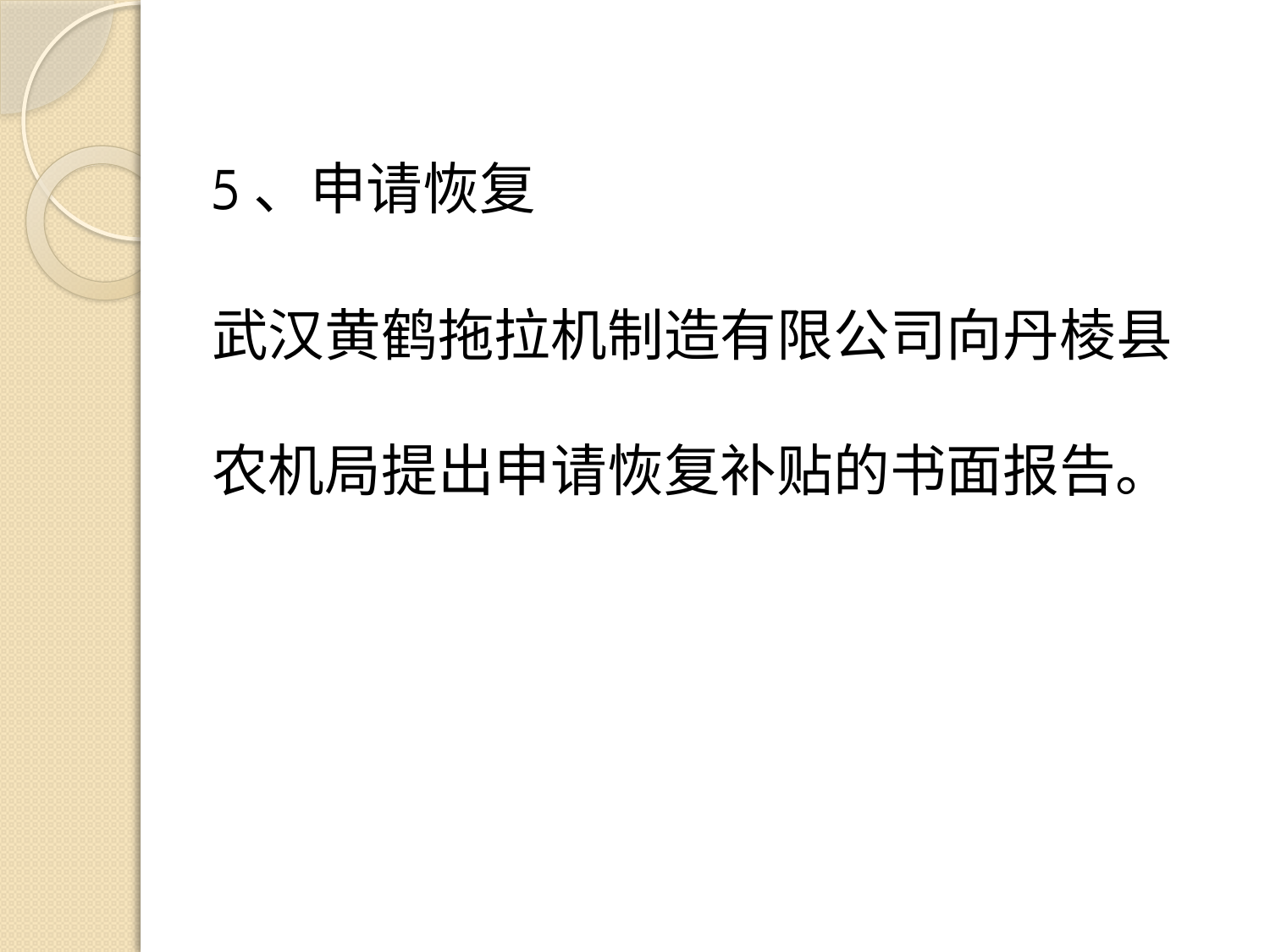

5、申请恢复
武汉黄鹤拖拉机制造有限公司向丹棱县农机局提出申请恢复补贴的书面报告。